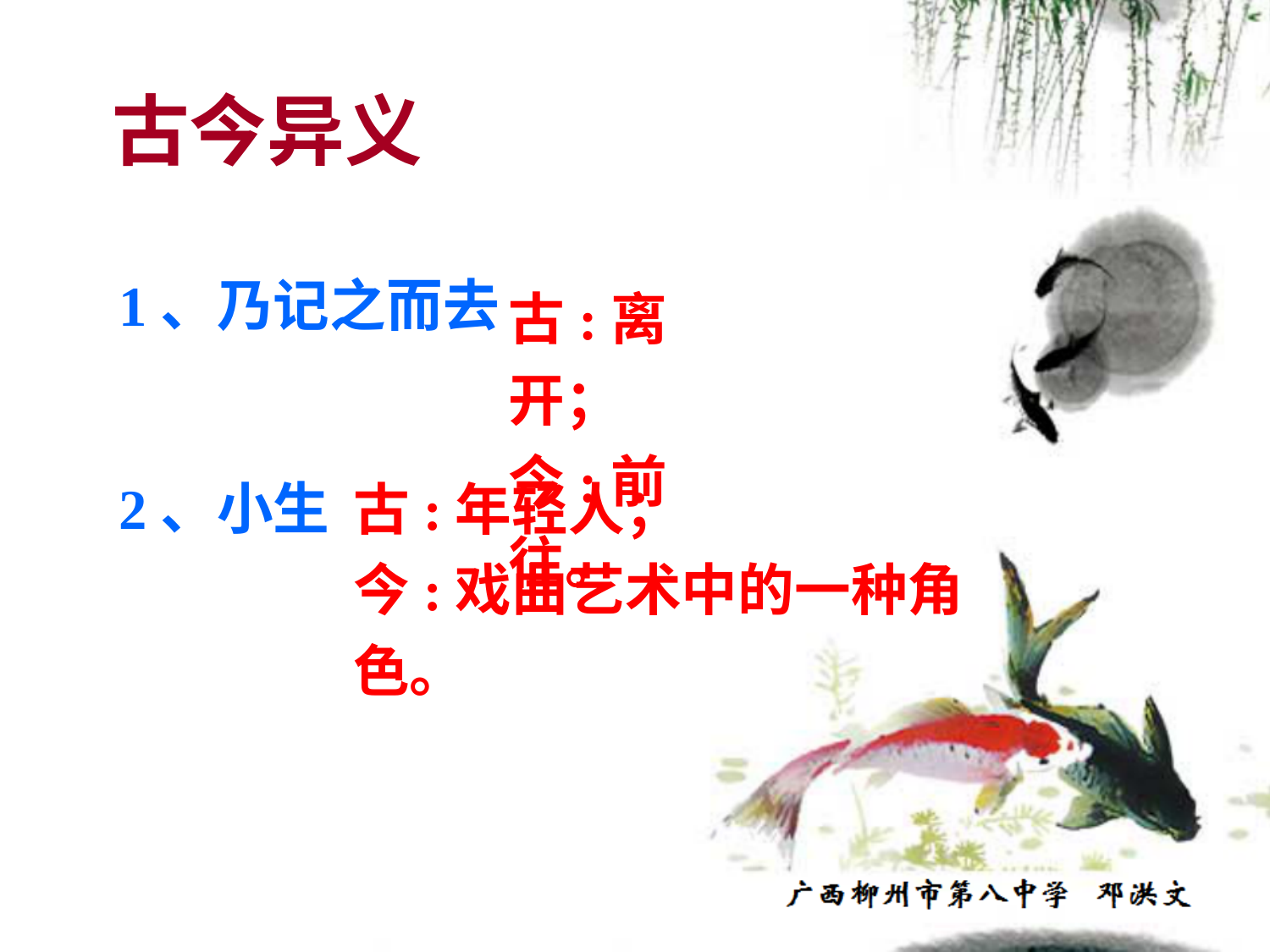

# 古今异义
1、乃记之而去

2、小生
古:离开；
今:前往。
古:年轻人；
今:戏曲艺术中的一种角色。